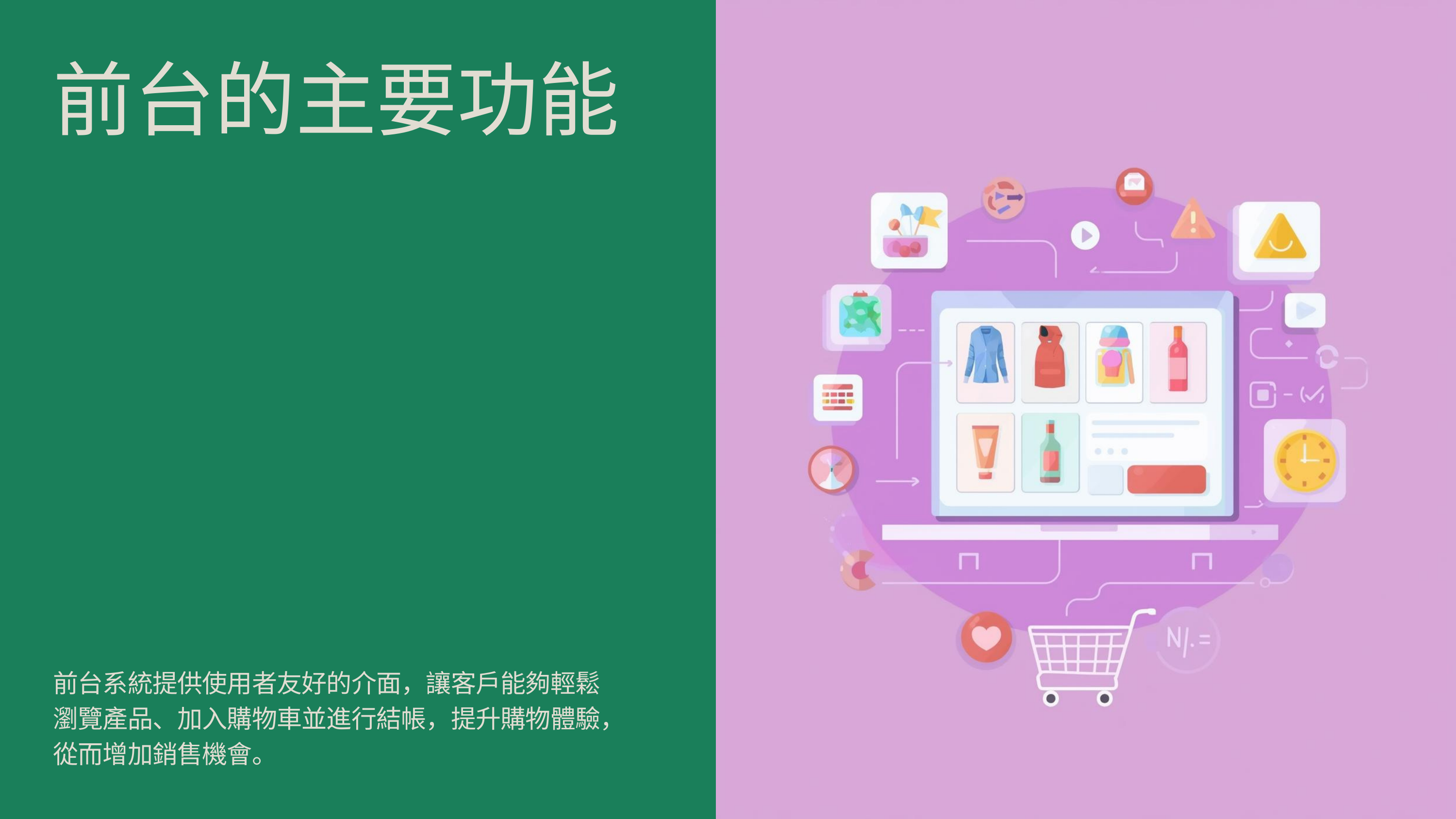

前台的主要功能
前台系統提供使用者友好的介面，讓客戶能夠輕鬆瀏覽產品、加入購物車並進行結帳，提升購物體驗，從而增加銷售機會。